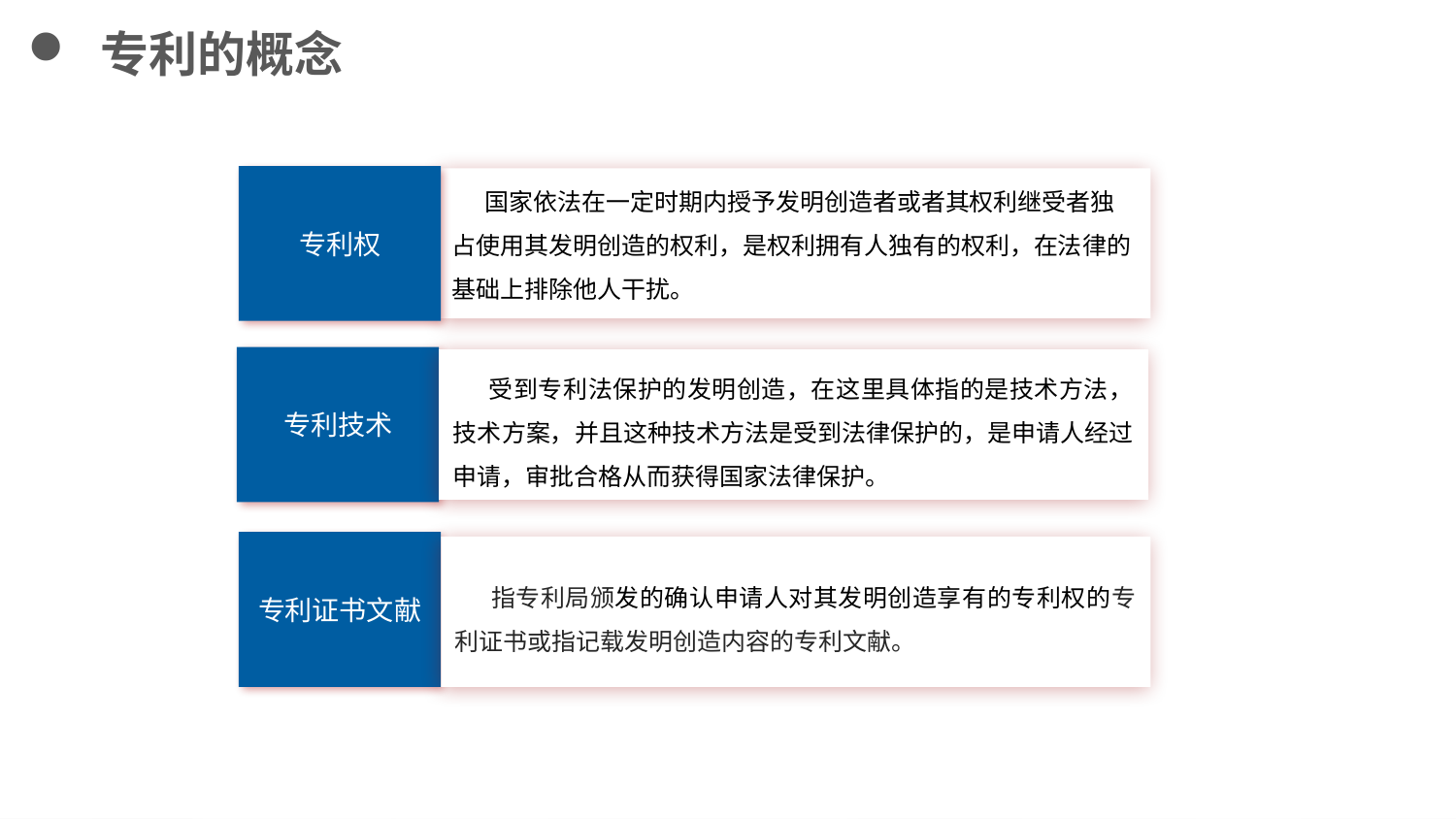

专利的概念
03 计划与措施
专利权

     国家依法在一定时期内授予发明创造者或者其权利继受者独占使用其发明创造的权利，是权利拥有人独有的权利，在法律的基础上排除他人干扰。

专利技术
     受到专利法保护的发明创造，在这里具体指的是技术方法，技术方案，并且这种技术方法是受到法律保护的，是申请人经过申请，审批合格从而获得国家法律保护。

建议
专利证书文献
     指专利局颁发的确认申请人对其发明创造享有的专利权的专利证书或指记载发明创造内容的专利文献。